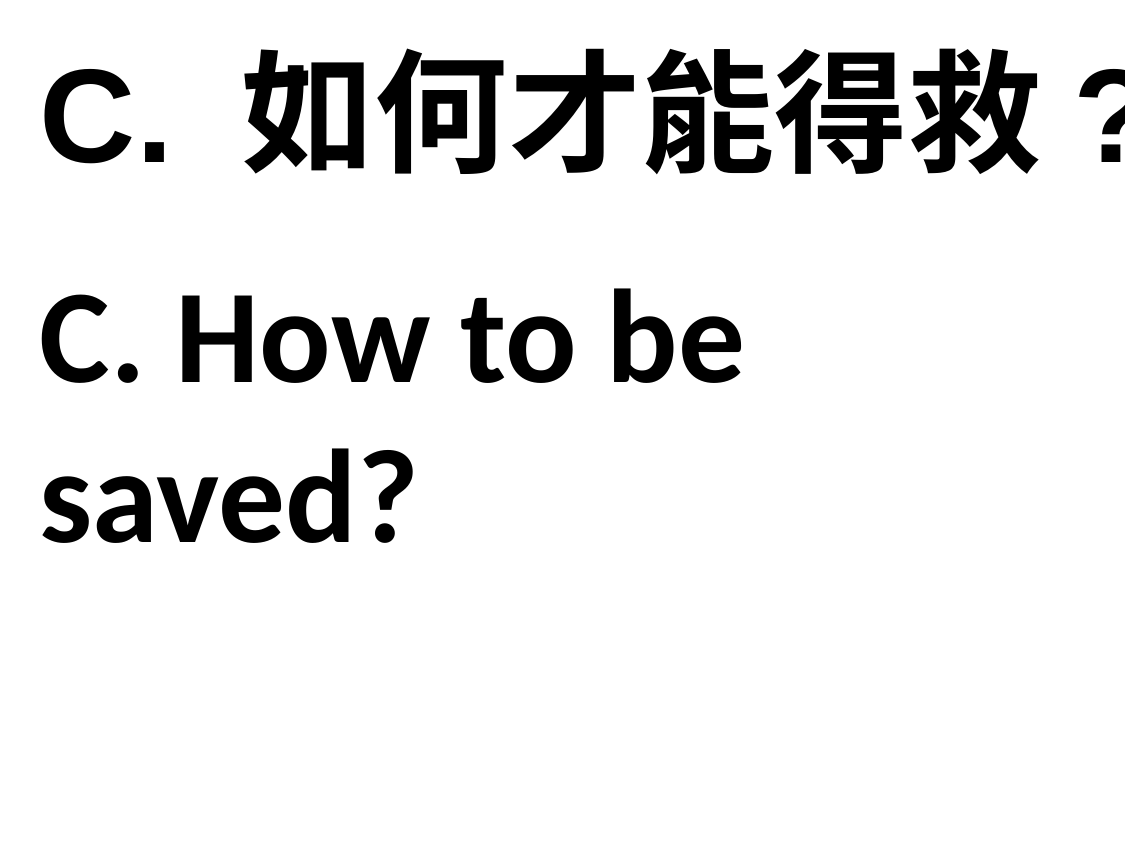

C. 如何才能得救?

C. How to be saved?